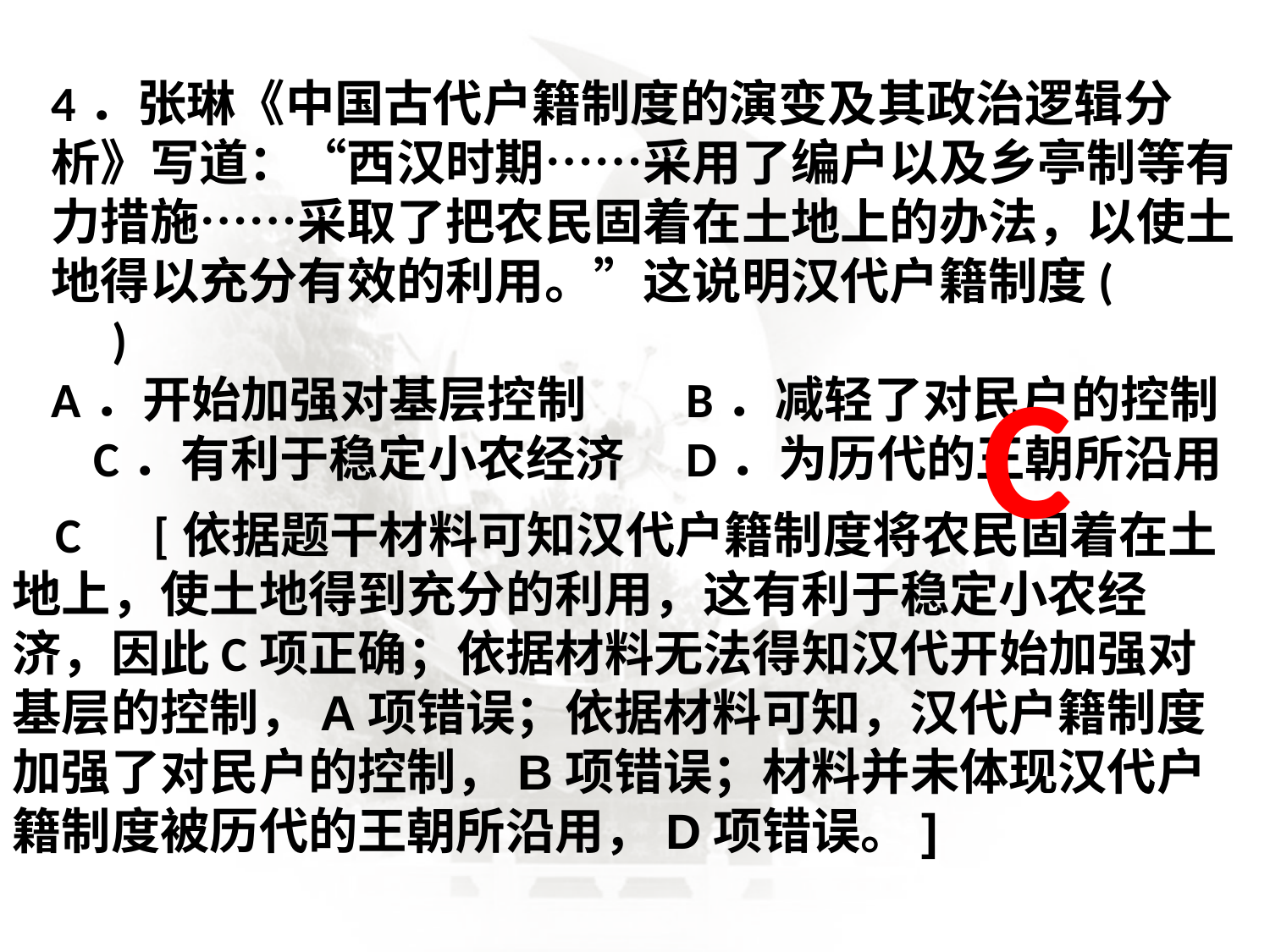

4．张琳《中国古代户籍制度的演变及其政治逻辑分析》写道：“西汉时期……采用了编户以及乡亭制等有力措施……采取了把农民固着在土地上的办法，以使土地得以充分有效的利用。”这说明汉代户籍制度(　　)A．开始加强对基层控制	B．减轻了对民户的控制C．有利于稳定小农经济	D．为历代的王朝所沿用
C
C　[依据题干材料可知汉代户籍制度将农民固着在土地上，使土地得到充分的利用，这有利于稳定小农经济，因此C项正确；依据材料无法得知汉代开始加强对基层的控制，A项错误；依据材料可知，汉代户籍制度加强了对民户的控制，B项错误；材料并未体现汉代户籍制度被历代的王朝所沿用，D项错误。]